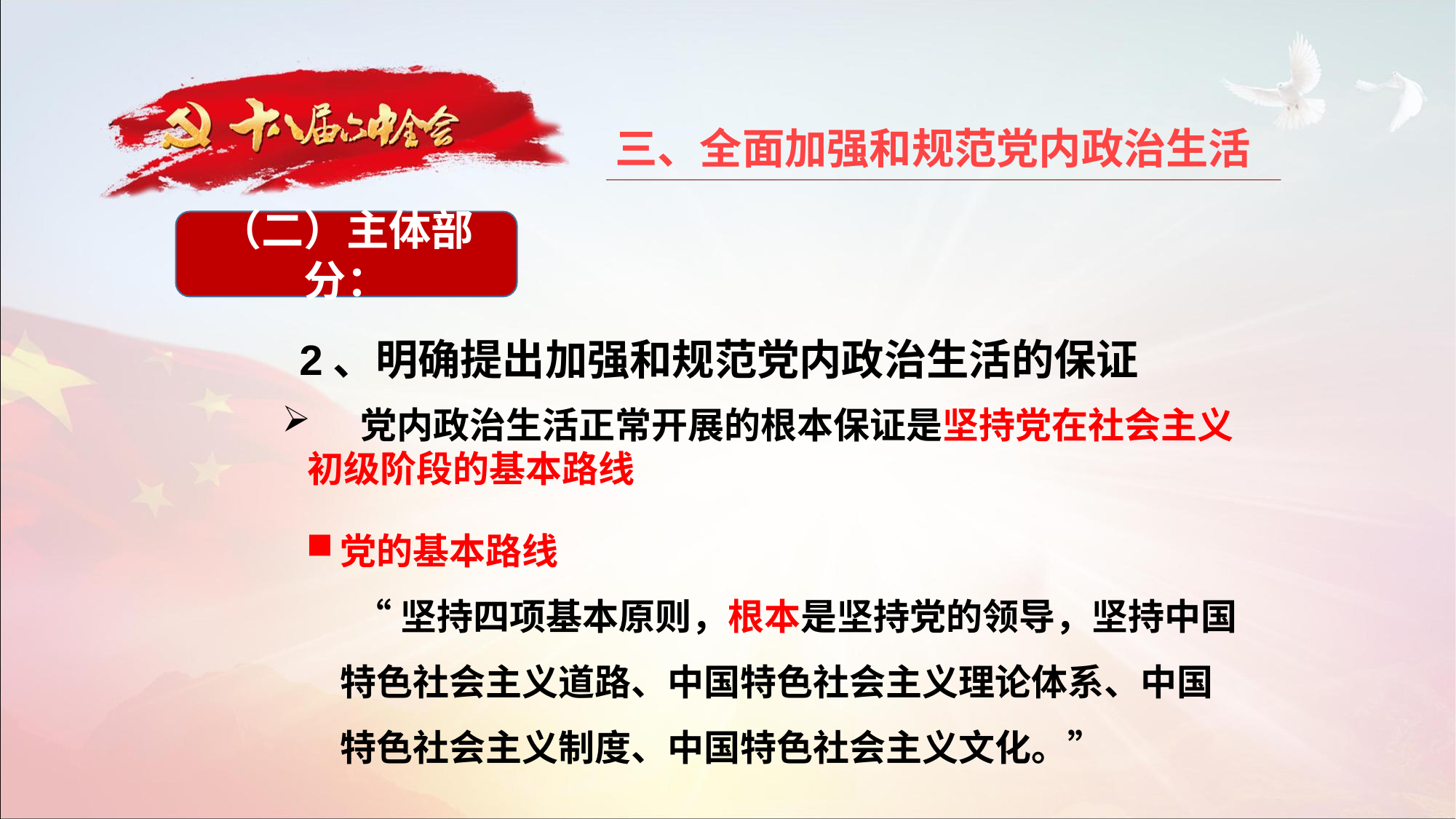

三、全面加强和规范党内政治生活
（二）主体部分：

2、明确提出加强和规范党内政治生活的保证
     党内政治生活正常开展的根本保证是坚持党在社会主义初级阶段的基本路线
党的基本路线
      “坚持四项基本原则，根本是坚持党的领导，坚持中国特色社会主义道路、中国特色社会主义理论体系、中国特色社会主义制度、中国特色社会主义文化。”